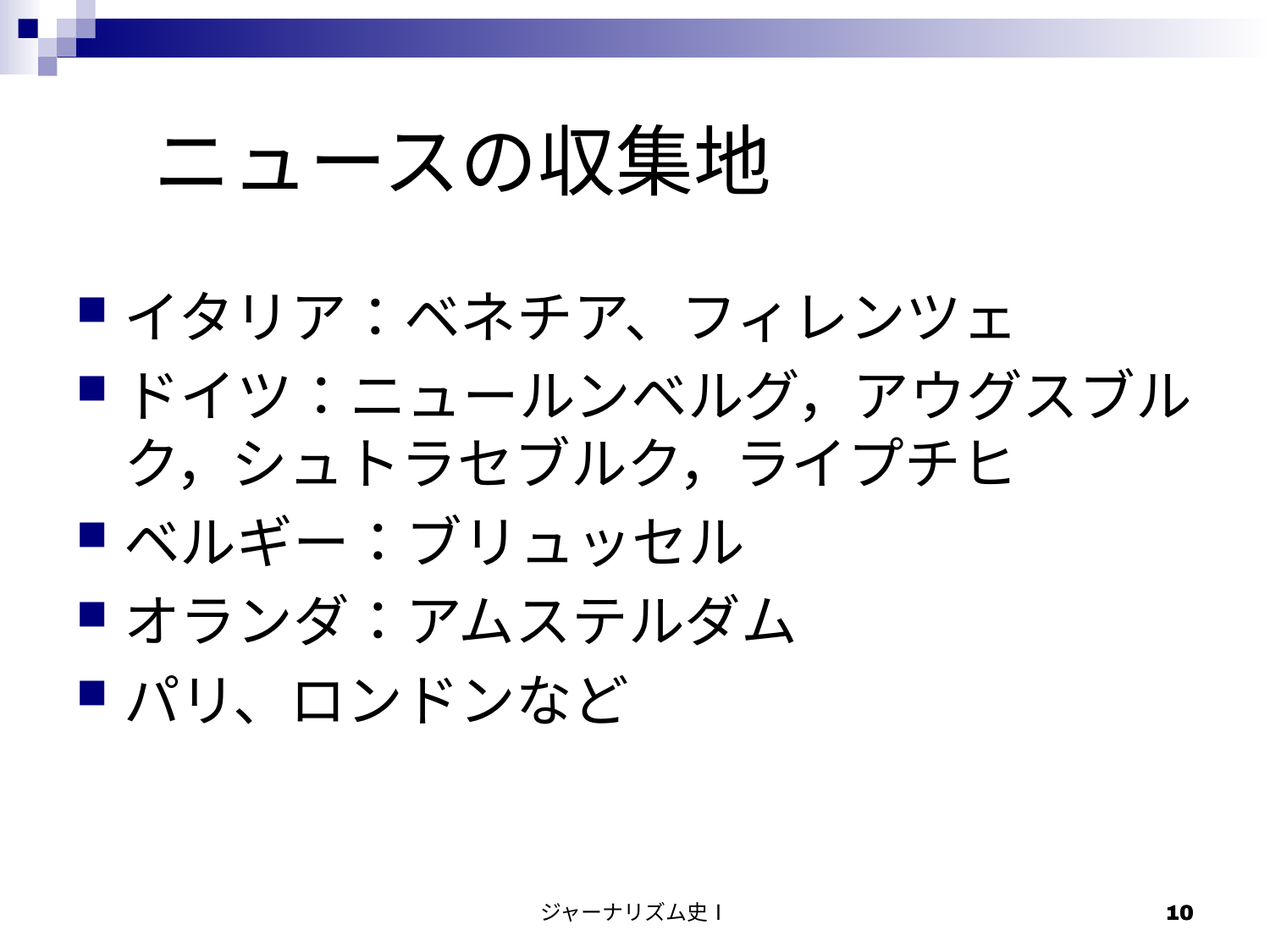

ニュースの収集地
イタリア：ベネチア、フィレンツェ
ドイツ：ニュールンベルグ，アウグスブルク，シュトラセブルク，ライプチヒ
ベルギー：ブリュッセル
オランダ：アムステルダム
パリ、ロンドンなど
ジャーナリズム史Ⅰ
10
10